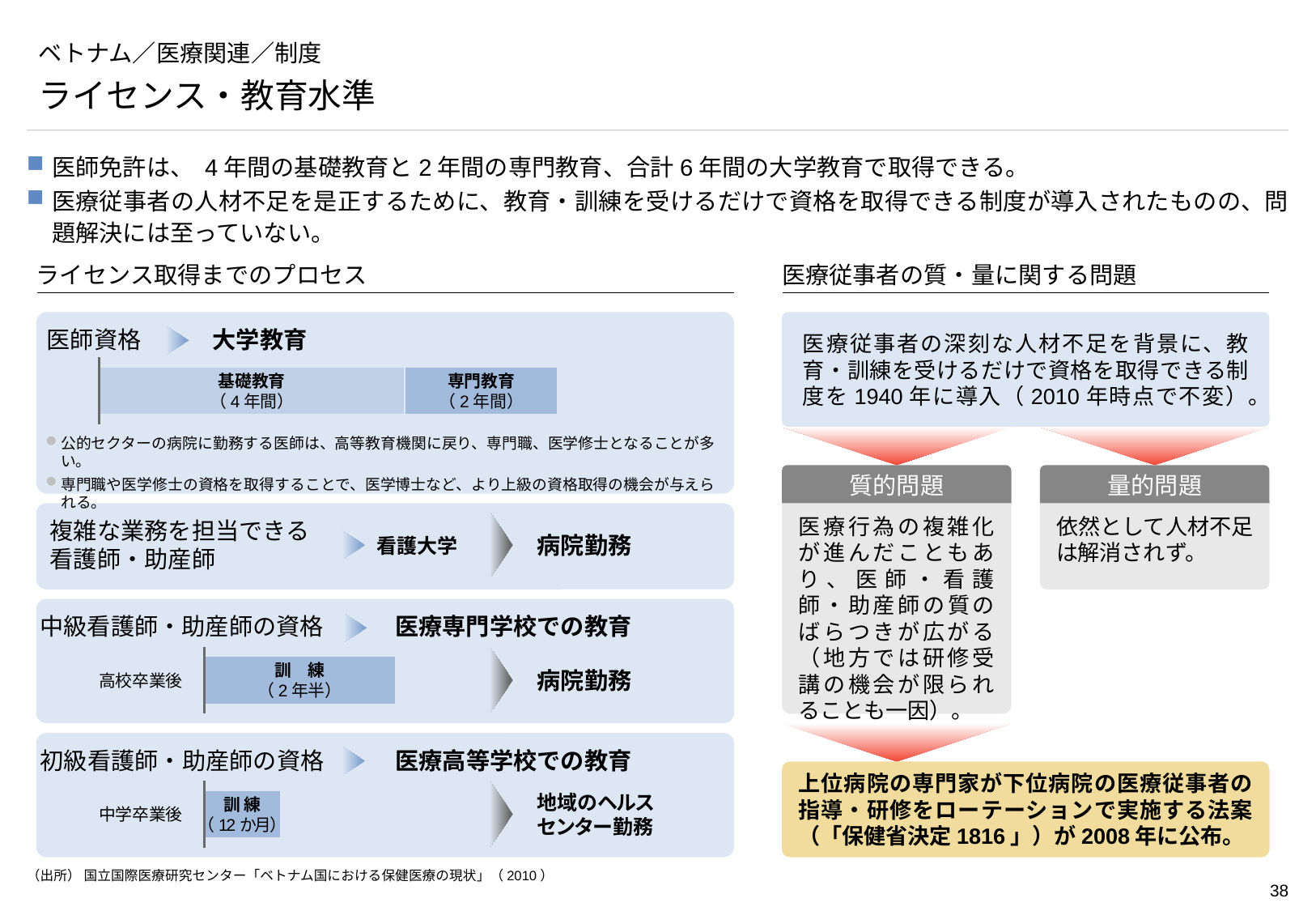

# ベトナム／医療関連／制度
ライセンス・教育水準
医師免許は、 4年間の基礎教育と2年間の専門教育、合計6年間の大学教育で取得できる。
医療従事者の人材不足を是正するために、教育・訓練を受けるだけで資格を取得できる制度が導入されたものの、問題解決には至っていない。
ライセンス取得までのプロセス
医療従事者の質・量に関する問題

医療従事者の深刻な人材不足を背景に、教育・訓練を受けるだけで資格を取得できる制度を1940年に導入（2010年時点で不変）。
医師資格　　　大学教育

基礎教育
（4年間）
専門教育
（2年間）

公的セクターの病院に勤務する医師は、高等教育機関に戻り、専門職、医学修士となることが多い。
専門職や医学修士の資格を取得することで、医学博士など、より上級の資格取得の機会が与えられる。
質的問題
量的問題
医療行為の複雑化が進んだこともあり、医師・看護師・助産師の質のばらつきが広がる（地方では研修受講の機会が限られることも一因）。
依然として人材不足は解消されず。

複雑な業務を担当できる
看護師・助産師
病院勤務
看護大学

中級看護師・助産師の資格　　　医療専門学校での教育

病院勤務
高校卒業後
訓　練
（2年半）

初級看護師・助産師の資格　　　医療高等学校での教育

上位病院の専門家が下位病院の医療従事者の指導・研修をローテーションで実施する法案（「保健省決定1816」）が2008年に公布。
地域のヘルス
センター勤務
訓 練
（12か月）
中学卒業後

（出所） 国立国際医療研究センター「ベトナム国における保健医療の現状」（2010）